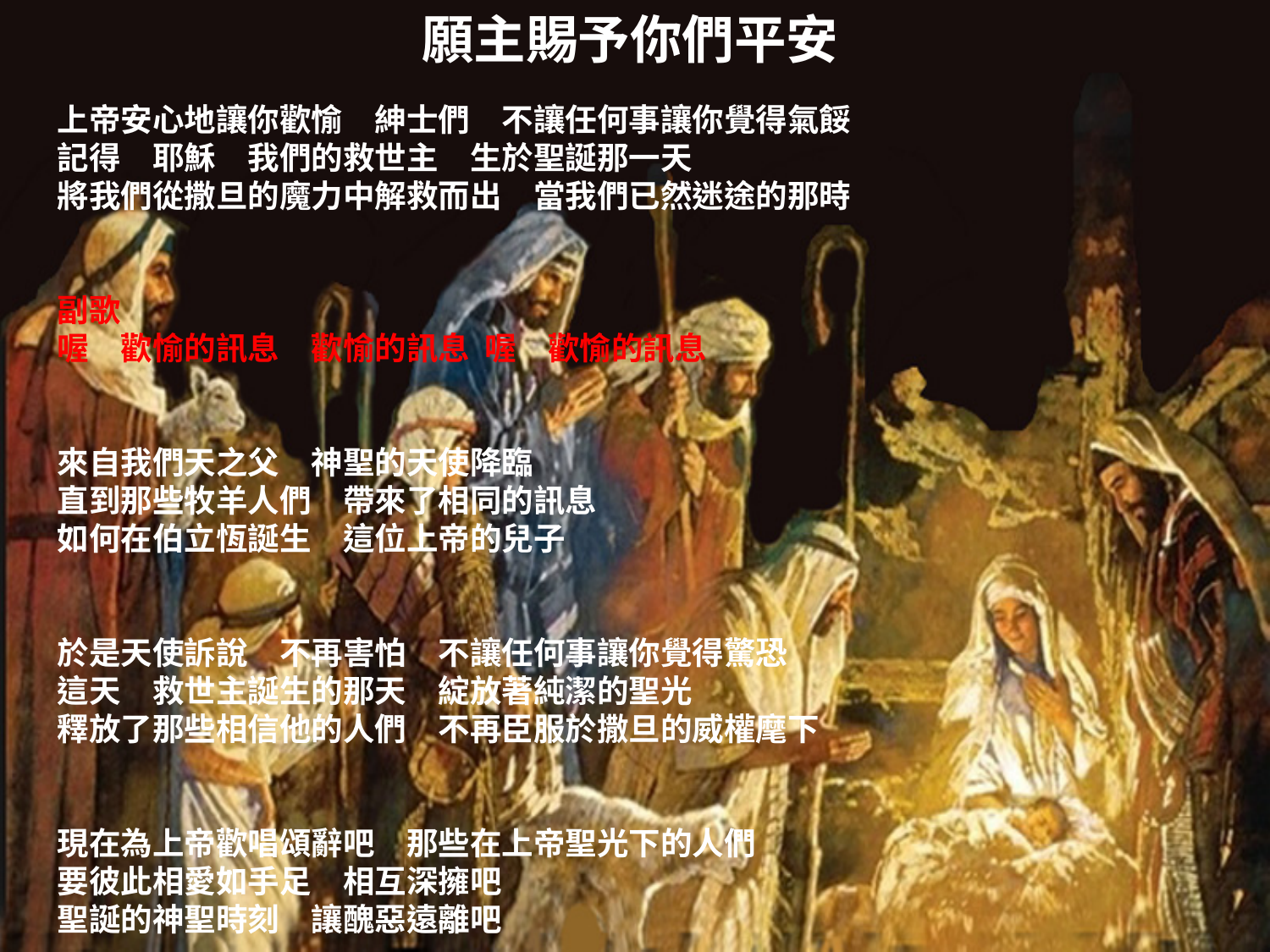

# 願主賜予你們平安
上帝安心地讓你歡愉　紳士們　不讓任何事讓你覺得氣餒
記得　耶穌　我們的救世主　生於聖誕那一天
將我們從撒旦的魔力中解救而出　當我們已然迷途的那時

副歌
喔　歡愉的訊息　歡愉的訊息  喔　歡愉的訊息

來自我們天之父　神聖的天使降臨
直到那些牧羊人們　帶來了相同的訊息
如何在伯立恆誕生　這位上帝的兒子

於是天使訴說　不再害怕　不讓任何事讓你覺得驚恐
這天　救世主誕生的那天　綻放著純潔的聖光
釋放了那些相信他的人們　不再臣服於撒旦的威權麾下

現在為上帝歡唱頌辭吧　那些在上帝聖光下的人們
要彼此相愛如手足　相互深擁吧
聖誕的神聖時刻　讓醜惡遠離吧